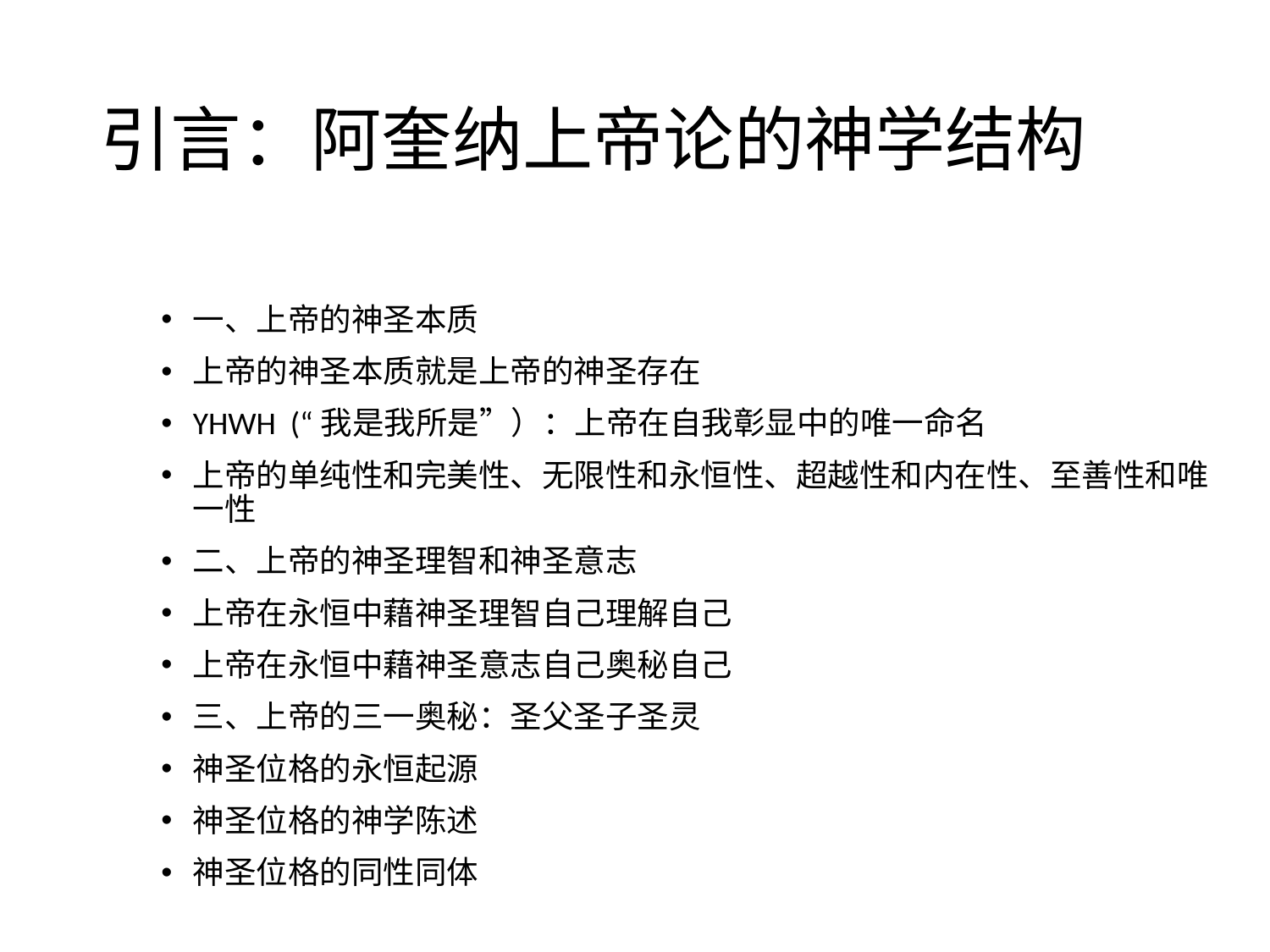

# 引言：阿奎纳上帝论的神学结构
一、上帝的神圣本质
上帝的神圣本质就是上帝的神圣存在
YHWH  (“我是我所是”）：上帝在自我彰显中的唯一命名
上帝的单纯性和完美性、无限性和永恒性、超越性和内在性、至善性和唯一性
二、上帝的神圣理智和神圣意志
上帝在永恒中藉神圣理智自己理解自己
上帝在永恒中藉神圣意志自己奥秘自己
三、上帝的三一奥秘：圣父圣子圣灵
神圣位格的永恒起源
神圣位格的神学陈述
神圣位格的同性同体